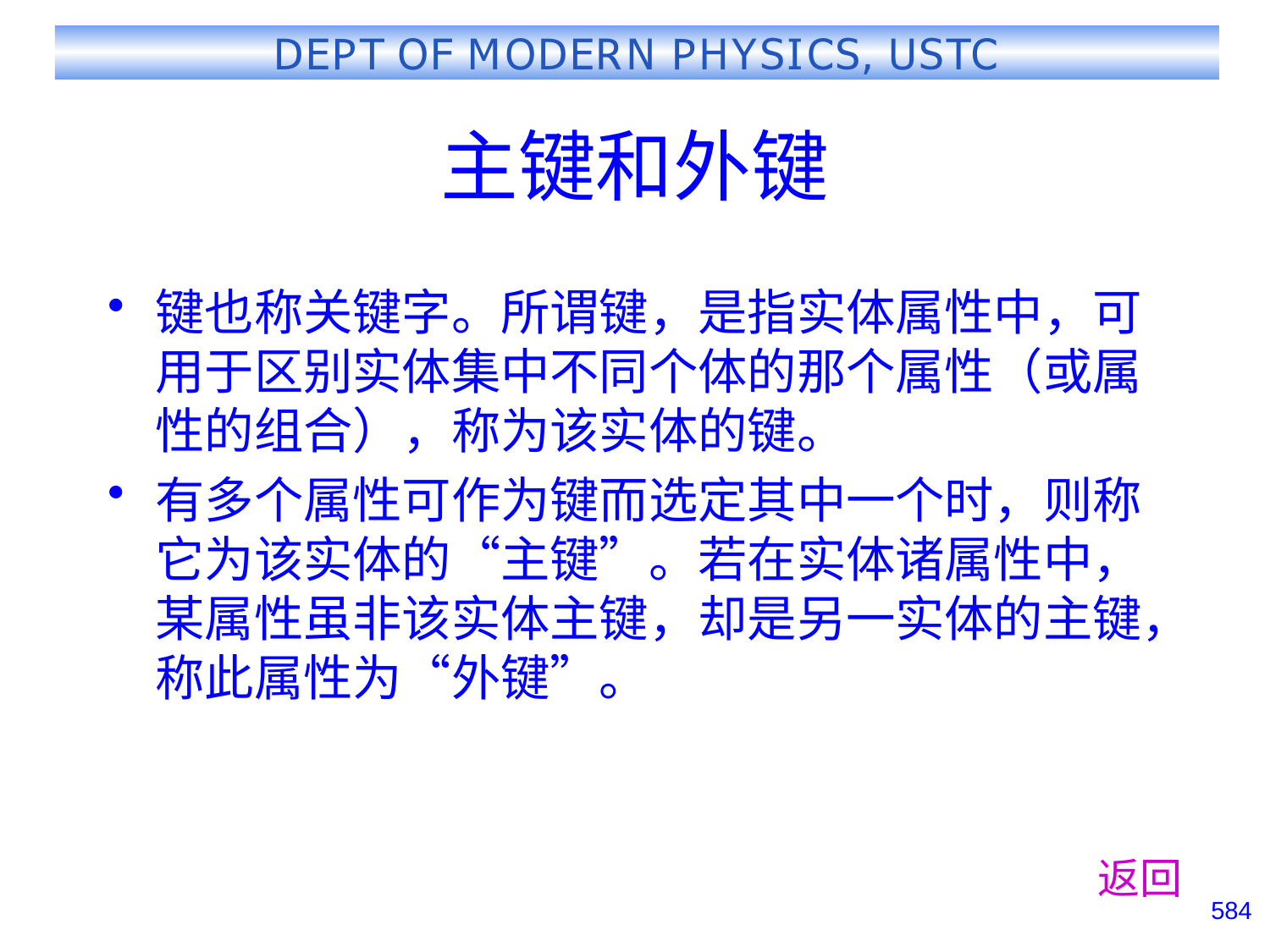

# 主键和外键
键也称关键字。所谓键，是指实体属性中，可用于区别实体集中不同个体的那个属性（或属性的组合），称为该实体的键。
有多个属性可作为键而选定其中一个时，则称它为该实体的“主键”。若在实体诸属性中，某属性虽非该实体主键，却是另一实体的主键，称此属性为“外键”。
返回